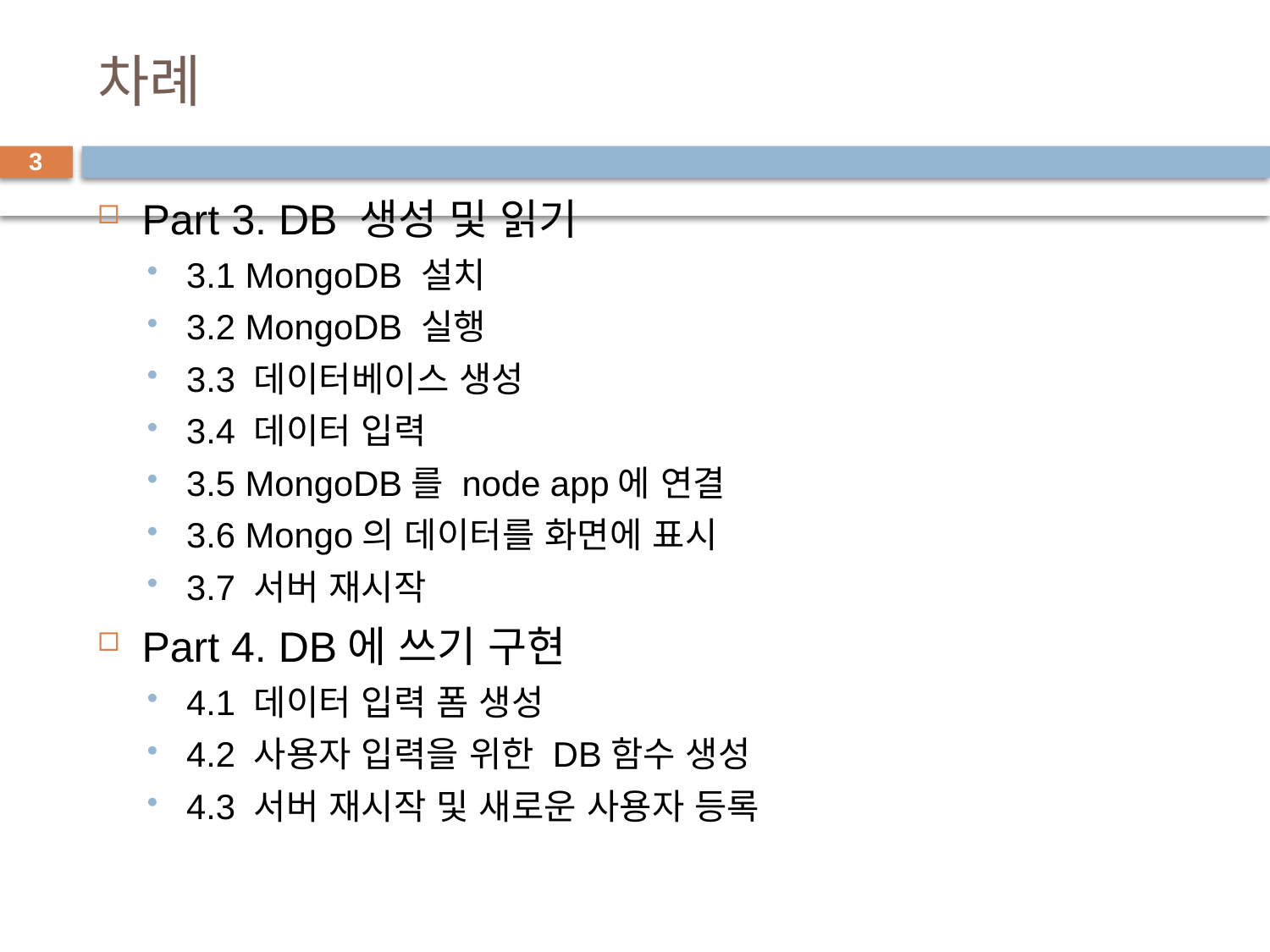

# 차례
3
Part 3. DB 생성 및 읽기
3.1 MongoDB 설치
3.2 MongoDB 실행
3.3 데이터베이스 생성
3.4 데이터 입력
3.5 MongoDB를 node app에 연결
3.6 Mongo의 데이터를 화면에 표시
3.7 서버 재시작
Part 4. DB에 쓰기 구현
4.1 데이터 입력 폼 생성
4.2 사용자 입력을 위한 DB함수 생성
4.3 서버 재시작 및 새로운 사용자 등록